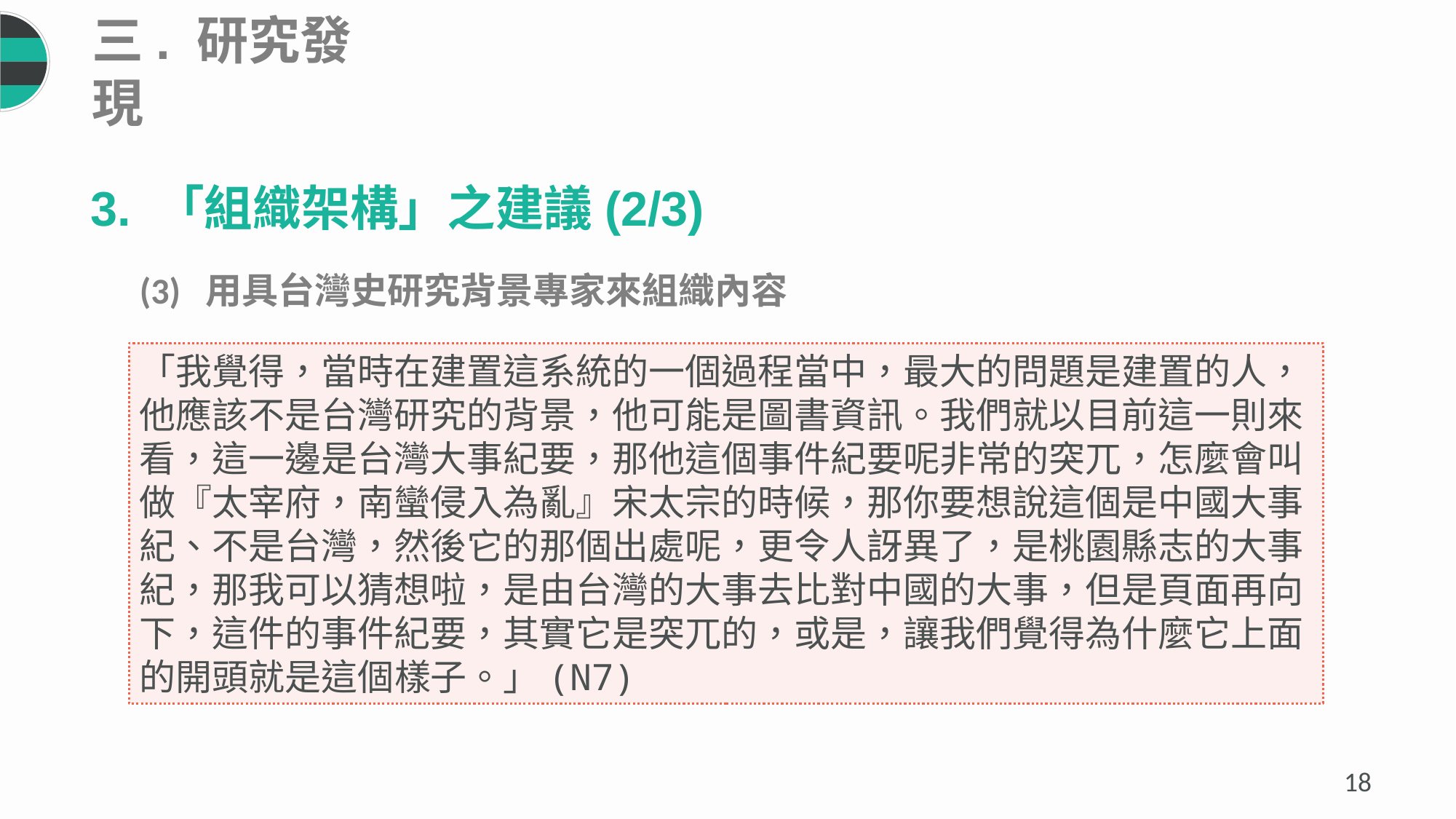

三. 研究發現
3. 「組織架構」之建議(2/3)
(3)  用具台灣史研究背景專家來組織內容
「我覺得，當時在建置這系統的一個過程當中，最大的問題是建置的人，他應該不是台灣研究的背景，他可能是圖書資訊。我們就以目前這一則來看，這一邊是台灣大事紀要，那他這個事件紀要呢非常的突兀，怎麼會叫做『太宰府，南蠻侵入為亂』宋太宗的時候，那你要想說這個是中國大事紀、不是台灣，然後它的那個出處呢，更令人訝異了，是桃園縣志的大事紀，那我可以猜想啦，是由台灣的大事去比對中國的大事，但是頁面再向下，這件的事件紀要，其實它是突兀的，或是，讓我們覺得為什麼它上面的開頭就是這個樣子。」(N7)
18